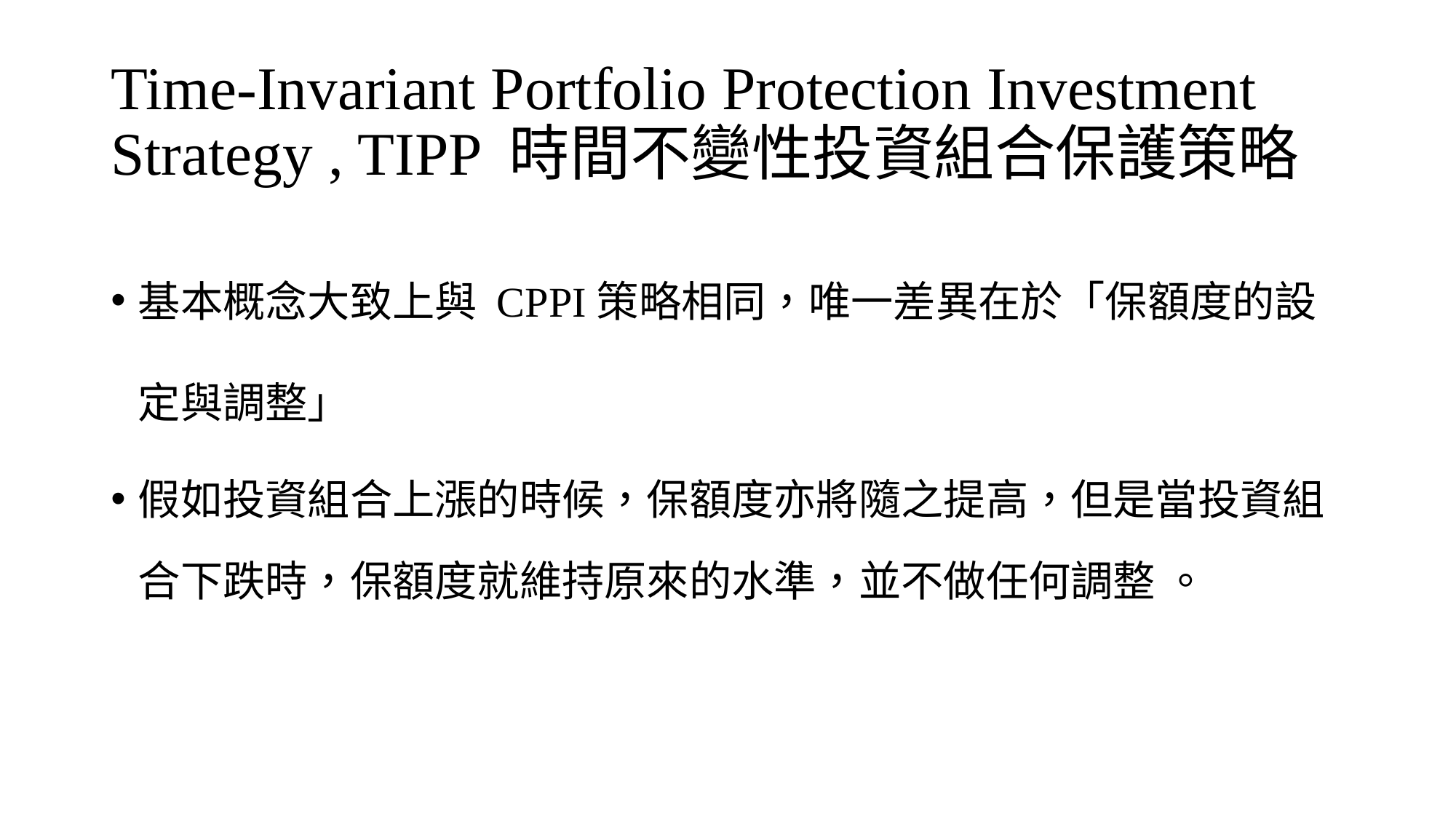

# Time-Invariant Portfolio Protection Investment Strategy , TIPP 時間不變性投資組合保護策略
基本概念大致上與 CPPI策略相同，唯一差異在於「保額度的設定與調整」
假如投資組合上漲的時候，保額度亦將隨之提高，但是當投資組合下跌時，保額度就維持原來的水準，並不做任何調整 。